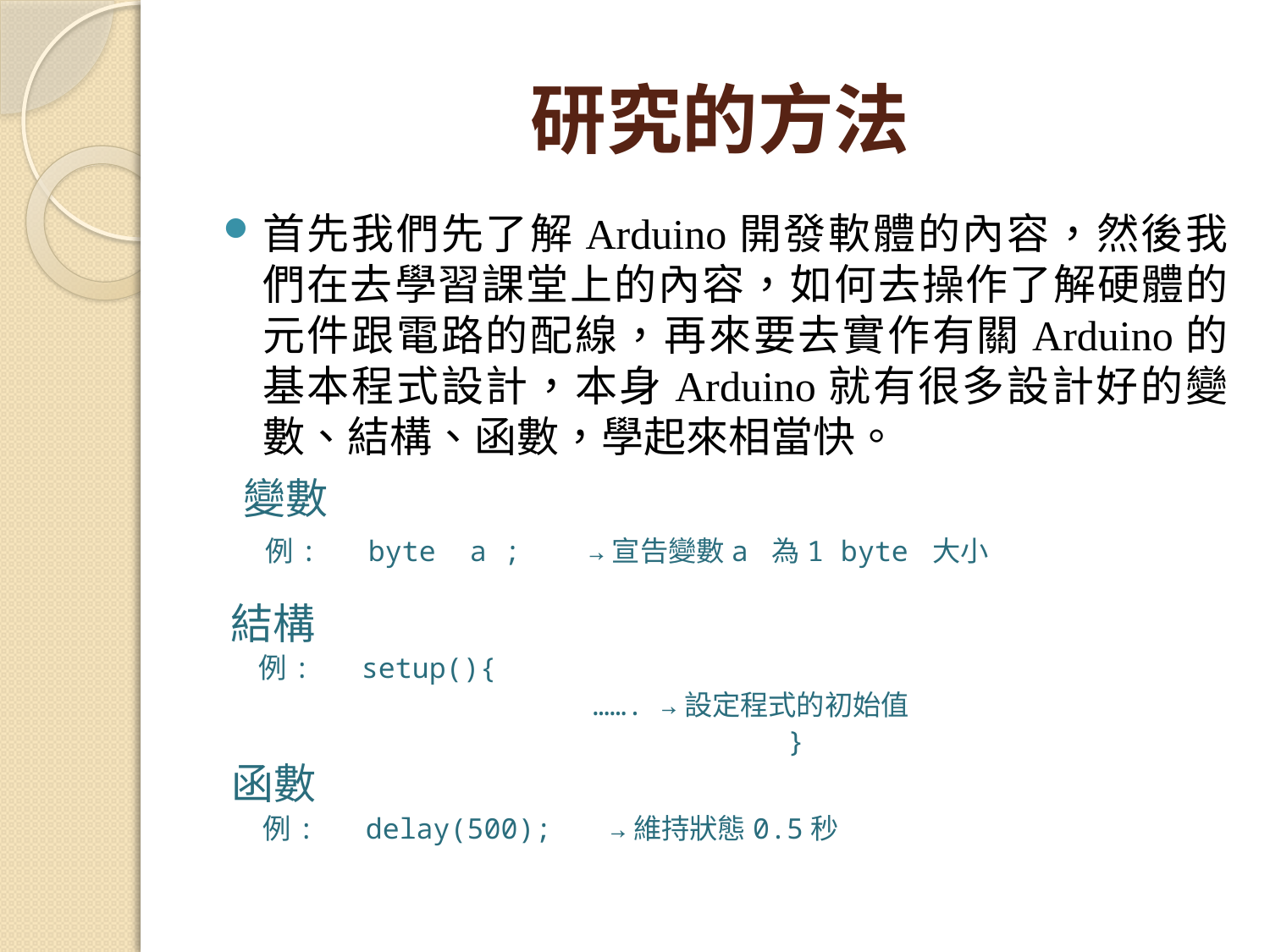

# 研究的方法
首先我們先了解Arduino開發軟體的內容，然後我們在去學習課堂上的內容，如何去操作了解硬體的元件跟電路的配線，再來要去實作有關Arduino的基本程式設計，本身Arduino就有很多設計好的變數、結構、函數，學起來相當快。
 變數
        例:   byte  a ;    →宣告變數a 為1 byte 大小

   結構
         例:   setup(){
			……. →設定程式的初始值
                                  }
 函數
       例:   delay(500);	 →維持狀態0.5秒